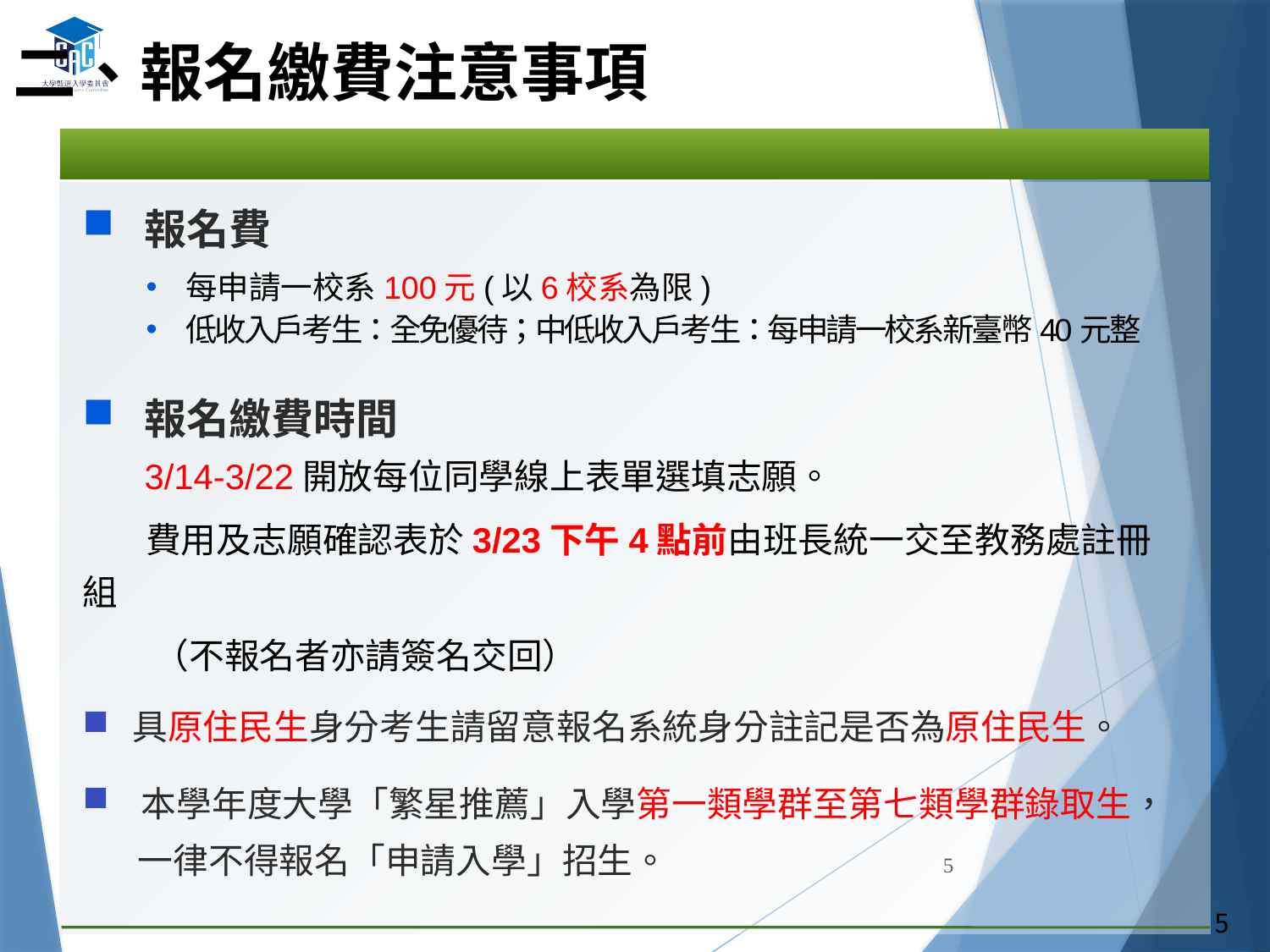

二、報名繳費注意事項

報名費
每申請一校系100元(以6校系為限)
低收入戶考生：全免優待；中低收入戶考生：每申請一校系新臺幣40元整
報名繳費時間
3/14-3/22開放每位同學線上表單選填志願。
       費用及志願確認表於3/23下午4點前由班長統一交至教務處註冊組
        （不報名者亦請簽名交回）

具原住民生身分考生請留意報名系統身分註記是否為原住民生。

   本學年度大學「繁星推薦」入學第一類學群至第七類學群錄取生，
      一律不得報名「申請入學」招生。

5